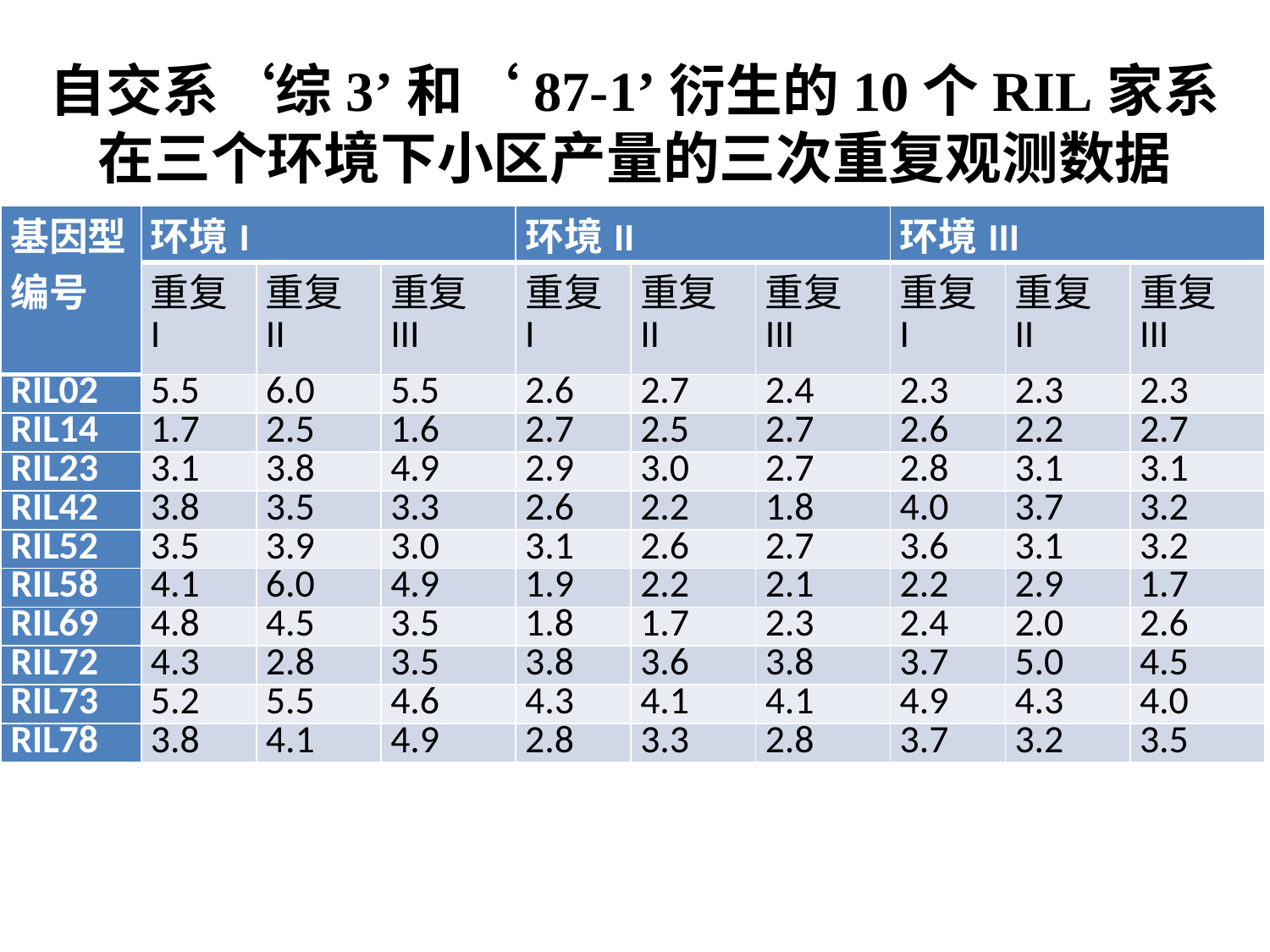

# 自交系‘综3’和‘87-1’衍生的10个RIL家系在三个环境下小区产量的三次重复观测数据
| 基因型编号 | 环境I |  |  | 环境II |  |  | 环境III |  |  |
| --- | --- | --- | --- | --- | --- | --- | --- | --- | --- |
|  | 重复I | 重复II | 重复III | 重复I | 重复II | 重复III | 重复I | 重复II | 重复III |
| RIL02 | 5.5 | 6.0 | 5.5 | 2.6 | 2.7 | 2.4 | 2.3 | 2.3 | 2.3 |
| RIL14 | 1.7 | 2.5 | 1.6 | 2.7 | 2.5 | 2.7 | 2.6 | 2.2 | 2.7 |
| RIL23 | 3.1 | 3.8 | 4.9 | 2.9 | 3.0 | 2.7 | 2.8 | 3.1 | 3.1 |
| RIL42 | 3.8 | 3.5 | 3.3 | 2.6 | 2.2 | 1.8 | 4.0 | 3.7 | 3.2 |
| RIL52 | 3.5 | 3.9 | 3.0 | 3.1 | 2.6 | 2.7 | 3.6 | 3.1 | 3.2 |
| RIL58 | 4.1 | 6.0 | 4.9 | 1.9 | 2.2 | 2.1 | 2.2 | 2.9 | 1.7 |
| RIL69 | 4.8 | 4.5 | 3.5 | 1.8 | 1.7 | 2.3 | 2.4 | 2.0 | 2.6 |
| RIL72 | 4.3 | 2.8 | 3.5 | 3.8 | 3.6 | 3.8 | 3.7 | 5.0 | 4.5 |
| RIL73 | 5.2 | 5.5 | 4.6 | 4.3 | 4.1 | 4.1 | 4.9 | 4.3 | 4.0 |
| RIL78 | 3.8 | 4.1 | 4.9 | 2.8 | 3.3 | 2.8 | 3.7 | 3.2 | 3.5 |